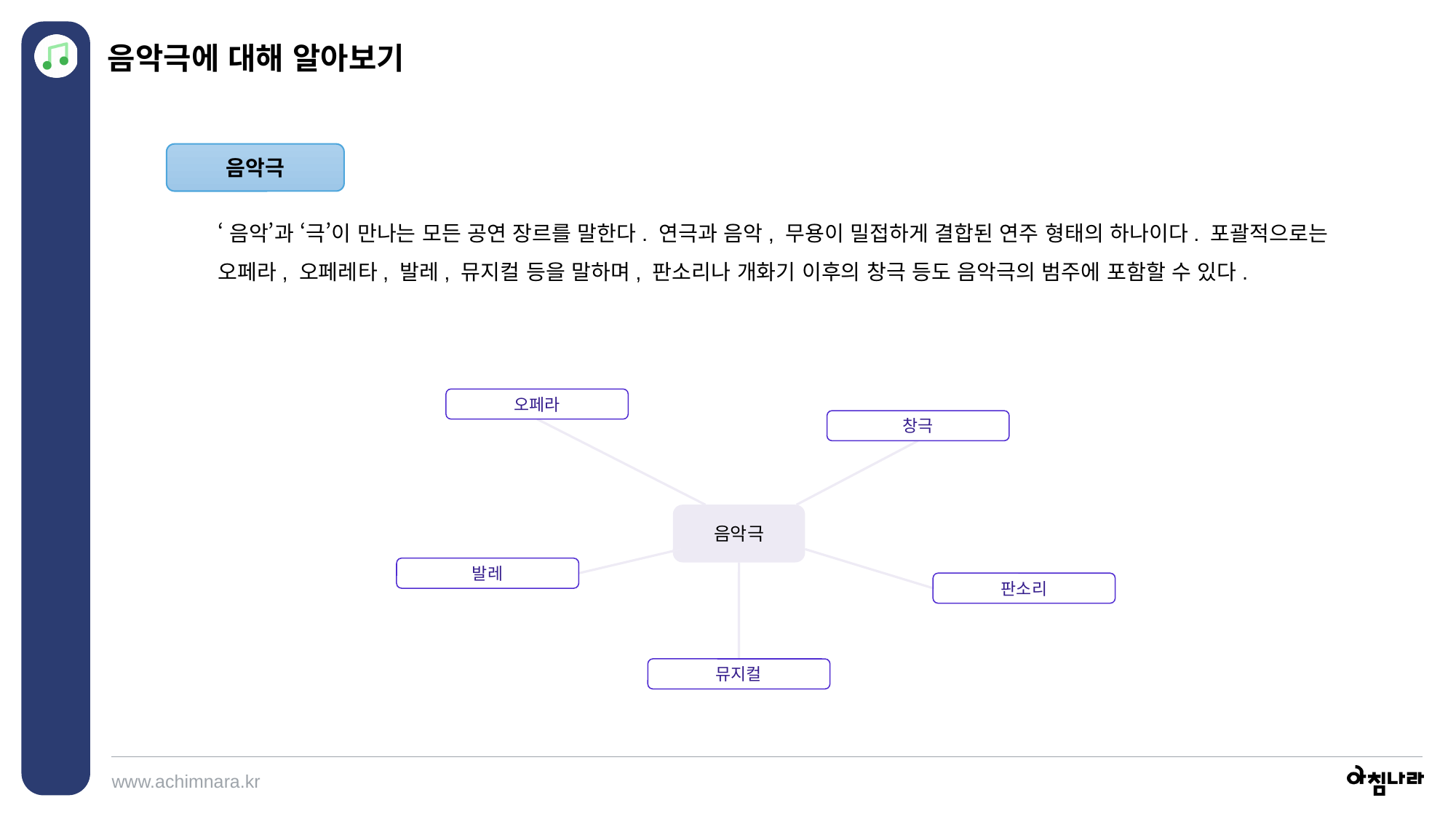

음악극에 대해 알아보기
음악극
‘음악’과 ‘극’이 만나는 모든 공연 장르를 말한다. 연극과 음악, 무용이 밀접하게 결합된 연주 형태의 하나이다. 포괄적으로는 오페라, 오페레타, 발레, 뮤지컬 등을 말하며, 판소리나 개화기 이후의 창극 등도 음악극의 범주에 포함할 수 있다.
오페라
창극
음악극
발레
판소리
뮤지컬